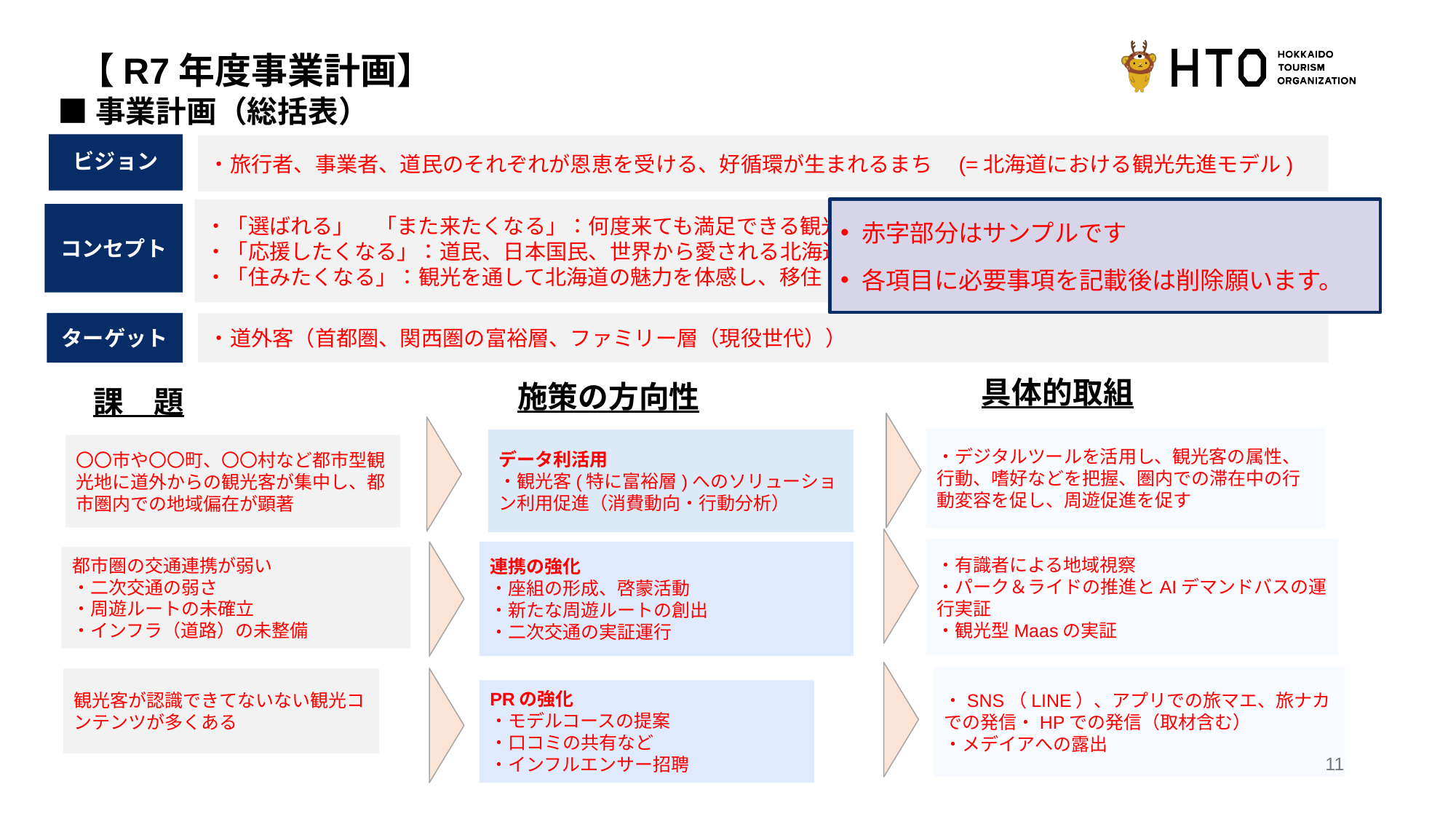

# 【R7年度事業計画】
■事業計画（総括表）
ビジョン
・旅行者、事業者、道民のそれぞれが恩恵を受ける、好循環が生まれるまち　(=北海道における観光先進モデル)
赤字部分はサンプルです
各項目に必要事項を記載後は削除願います。
・「選ばれる」　「また来たくなる」：何度来ても満足できる観光地へ…
・「応援したくなる」：道民、日本国民、世界から愛される北海道に成長させる。
・「住みたくなる」：観光を通して北海道の魅力を体感し、移住・定住で活性化に繋げる。
コンセプト
ターゲット
・道外客（首都圏、関西圏の富裕層、ファミリー層（現役世代））
具体的取組
施策の方向性
課　題
・デジタルツールを活用し、観光客の属性、行動、嗜好などを把握、圏内での滞在中の行動変容を促し、周遊促進を促す
データ利活用
・観光客(特に富裕層)へのソリューション利用促進（消費動向・行動分析）
〇〇市や〇〇町、〇〇村など都市型観光地に道外からの観光客が集中し、都市圏内での地域偏在が顕著

・有識者による地域視察
・パーク＆ライドの推進とAIデマンドバスの運行実証
・観光型Maasの実証
連携の強化
・座組の形成、啓蒙活動
・新たな周遊ルートの創出
・二次交通の実証運行
都市圏の交通連携が弱い
・二次交通の弱さ
・周遊ルートの未確立
・インフラ（道路）の未整備

・SNS（LINE）、アプリでの旅マエ、旅ナカでの発信・HPでの発信（取材含む）
・メデイアへの露出
観光客が認識できてないない観光コンテンツが多くある
PRの強化
・モデルコースの提案
・口コミの共有など
・インフルエンサー招聘

11